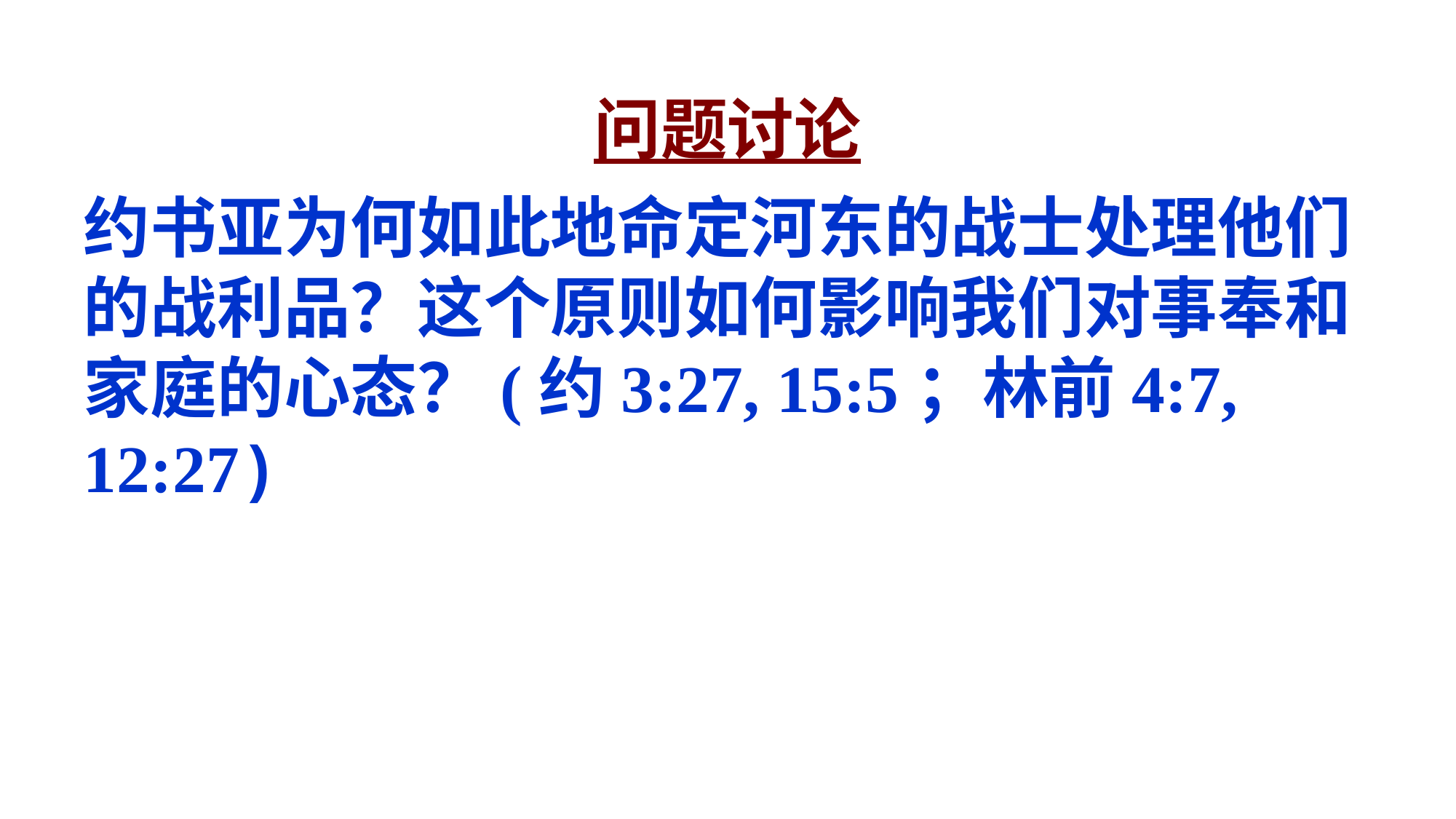

问题讨论
约书亚为何如此地命定河东的战士处理他们的战利品？这个原则如何影响我们对事奉和家庭的心态？(约3:27, 15:5；林前4:7, 12:27)